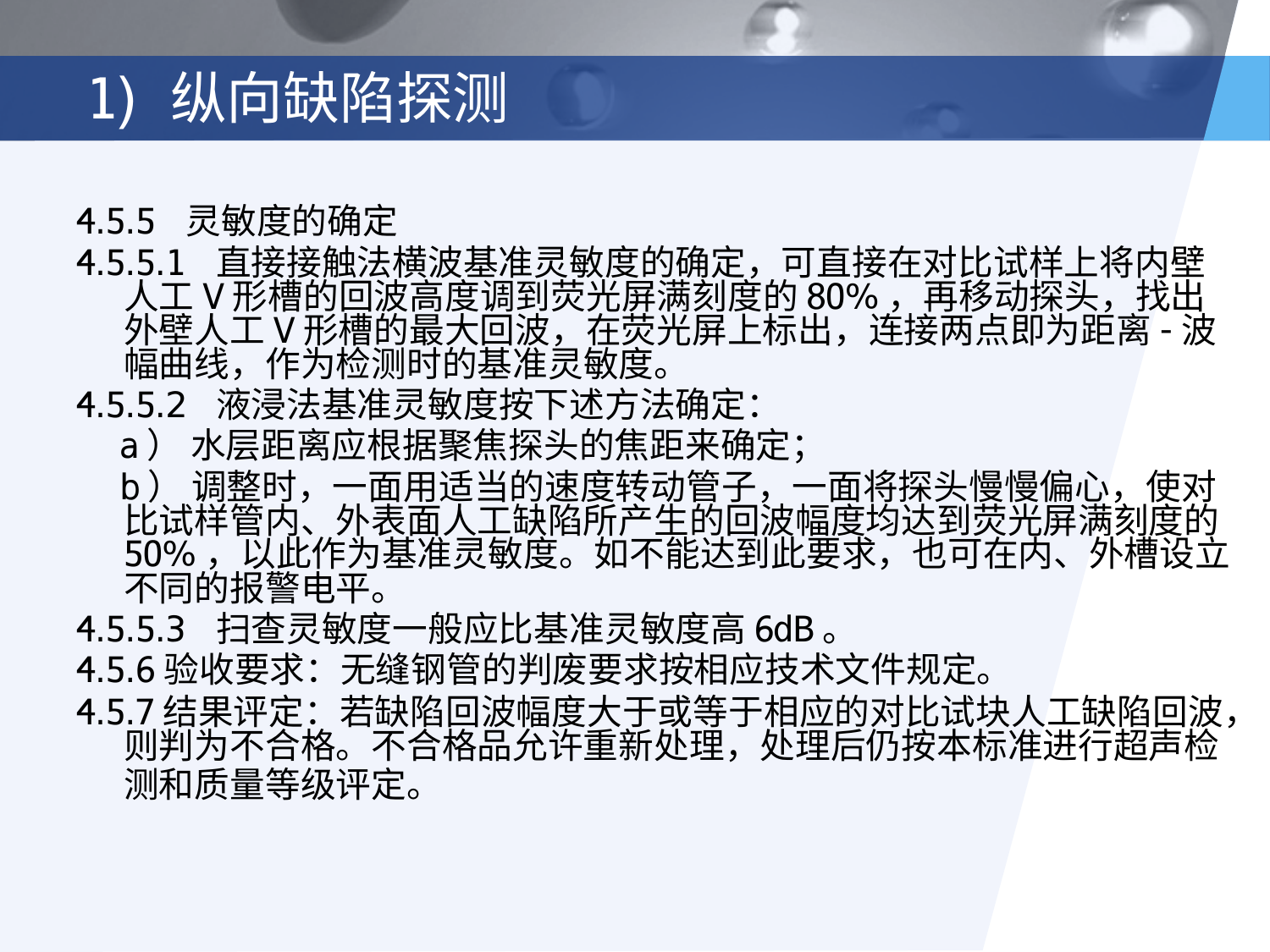

# 1) 纵向缺陷探测
4.5.5  灵敏度的确定
4.5.5.1  直接接触法横波基准灵敏度的确定，可直接在对比试样上将内壁人工V形槽的回波高度调到荧光屏满刻度的80%，再移动探头，找出外壁人工V形槽的最大回波，在荧光屏上标出，连接两点即为距离-波幅曲线，作为检测时的基准灵敏度。
4.5.5.2  液浸法基准灵敏度按下述方法确定：
    a） 水层距离应根据聚焦探头的焦距来确定；
    b） 调整时，一面用适当的速度转动管子，一面将探头慢慢偏心，使对比试样管内、外表面人工缺陷所产生的回波幅度均达到荧光屏满刻度的50%，以此作为基准灵敏度。如不能达到此要求，也可在内、外槽设立不同的报警电平。
4.5.5.3  扫查灵敏度一般应比基准灵敏度高6dB。
4.5.6验收要求：无缝钢管的判废要求按相应技术文件规定。
4.5.7结果评定：若缺陷回波幅度大于或等于相应的对比试块人工缺陷回波，则判为不合格。不合格品允许重新处理，处理后仍按本标准进行超声检测和质量等级评定。